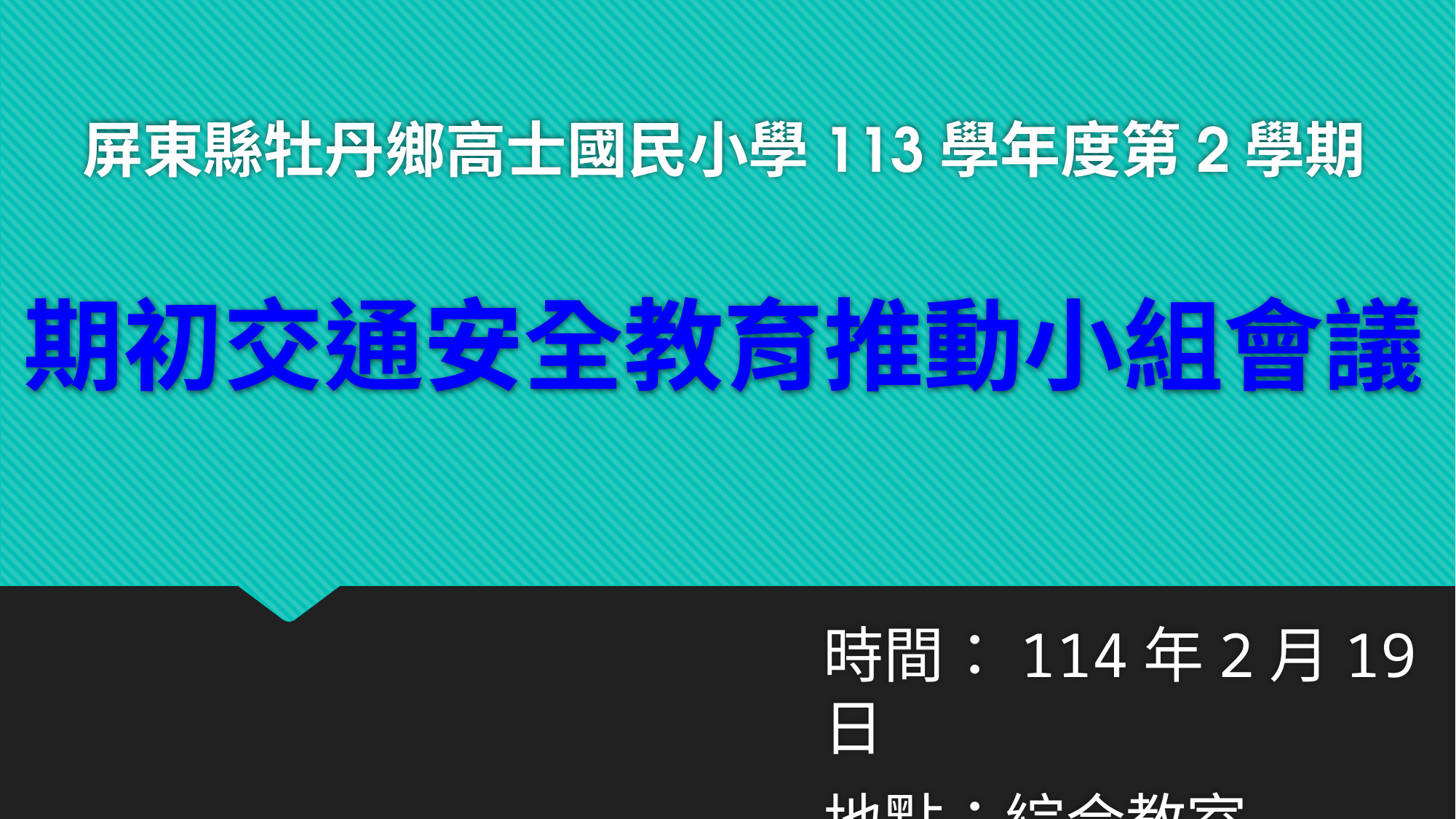

# 屏東縣牡丹鄉高士國民小學113學年度第2學期 期初交通安全教育推動小組會議
時間：114年2月19日
地點：綜合教室